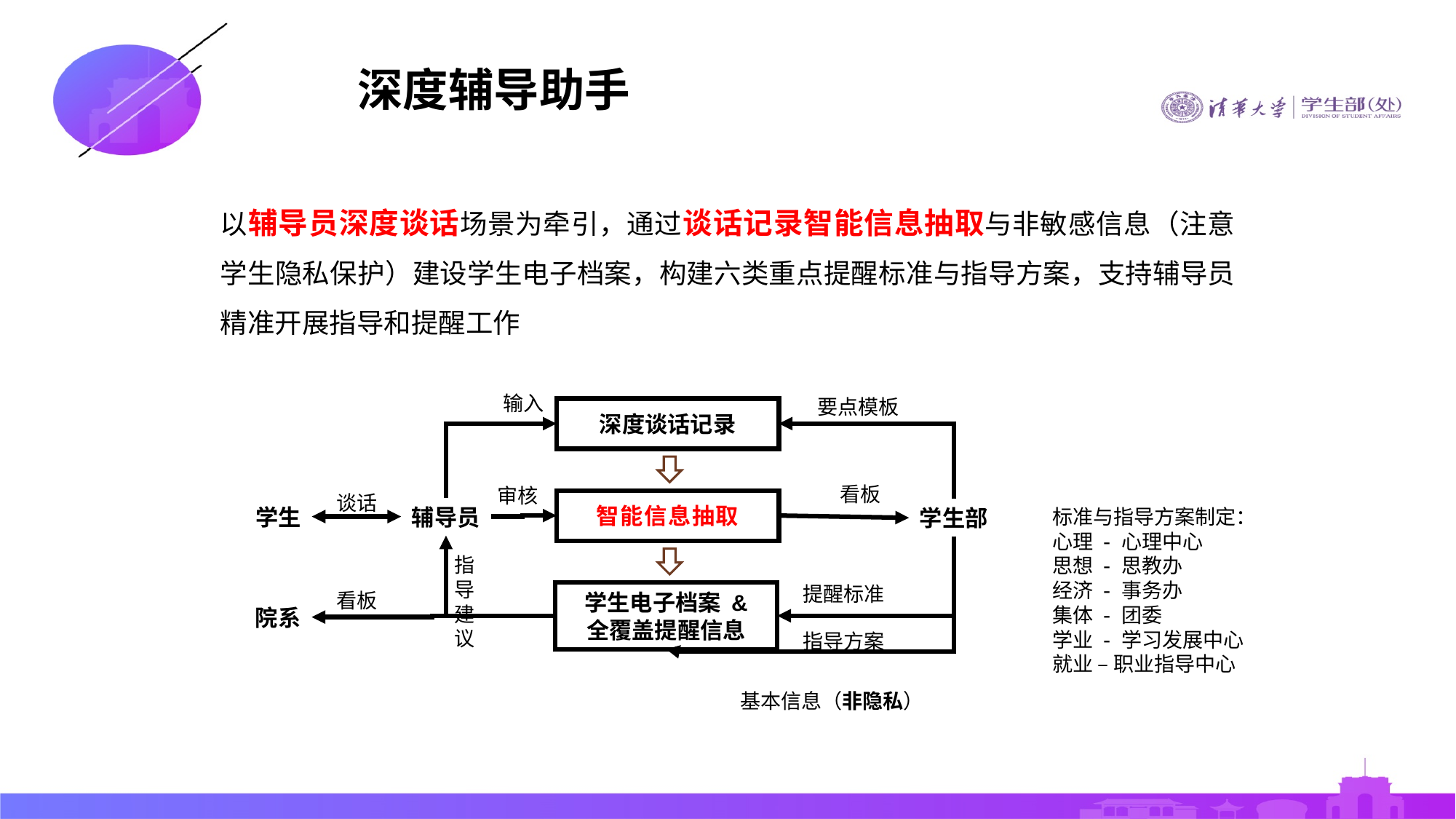

深度辅导助手
以辅导员深度谈话场景为牵引，通过谈话记录智能信息抽取与非敏感信息（注意学生隐私保护）建设学生电子档案，构建六类重点提醒标准与指导方案，支持辅导员精准开展指导和提醒工作
输入
要点模板
深度谈话记录

看板
审核
谈话
学生
辅导员
智能信息抽取
标准与指导方案制定：
心理 - 心理中心
思想 - 思教办
经济 - 事务办
集体 - 团委
学业 - 学习发展中心
就业 – 职业指导中心
学生部
指导建议

提醒标准
看板
学生电子档案 &
全覆盖提醒信息
院系
指导方案
基本信息（非隐私）